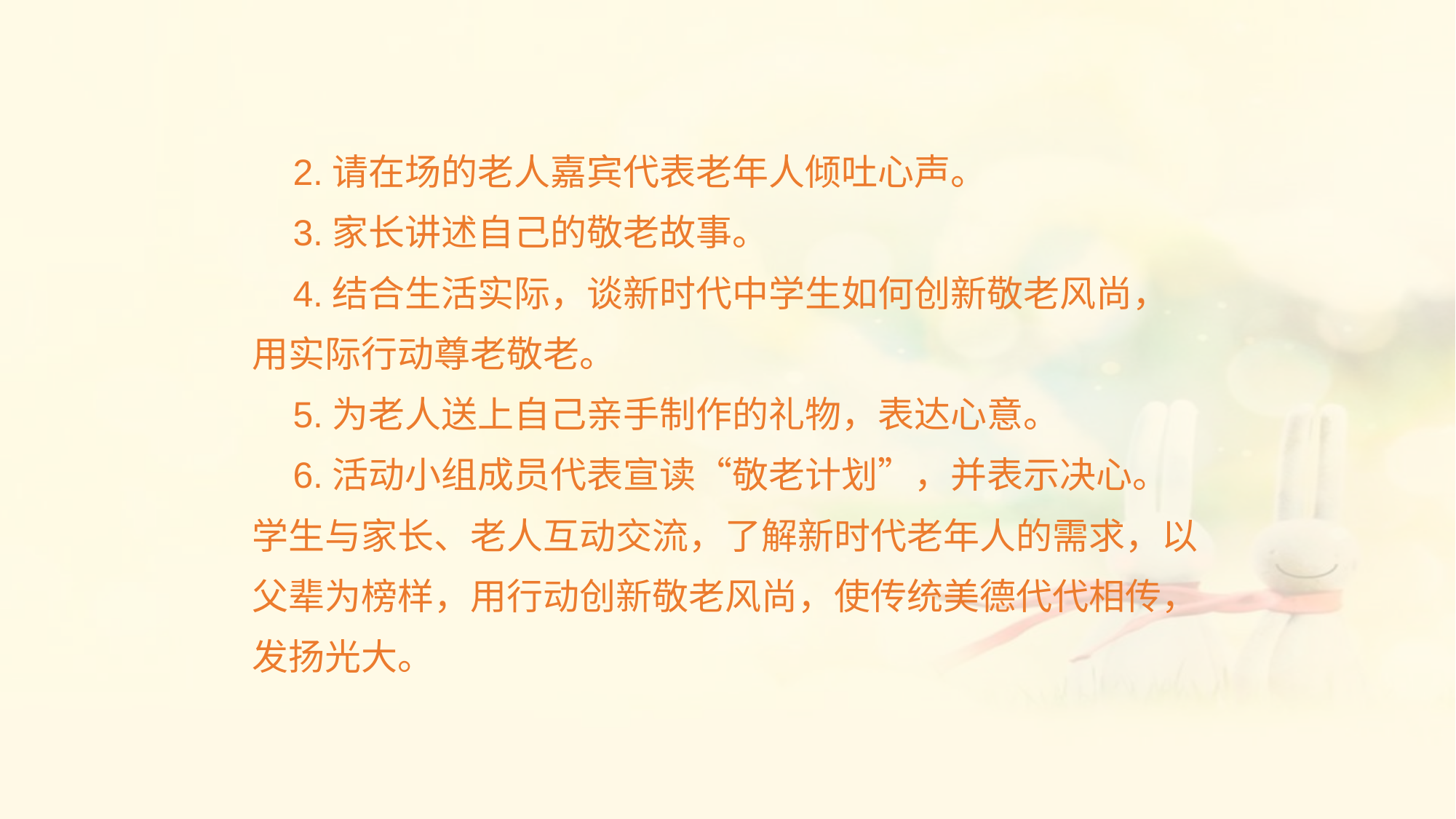

2.请在场的老人嘉宾代表老年人倾吐心声。
    3.家长讲述自己的敬老故事。
    4.结合生活实际，谈新时代中学生如何创新敬老风尚，
用实际行动尊老敬老。
    5.为老人送上自己亲手制作的礼物，表达心意。
    6.活动小组成员代表宣读“敬老计划”，并表示决心。
学生与家长、老人互动交流，了解新时代老年人的需求，以
父辈为榜样，用行动创新敬老风尚，使传统美德代代相传，
发扬光大。